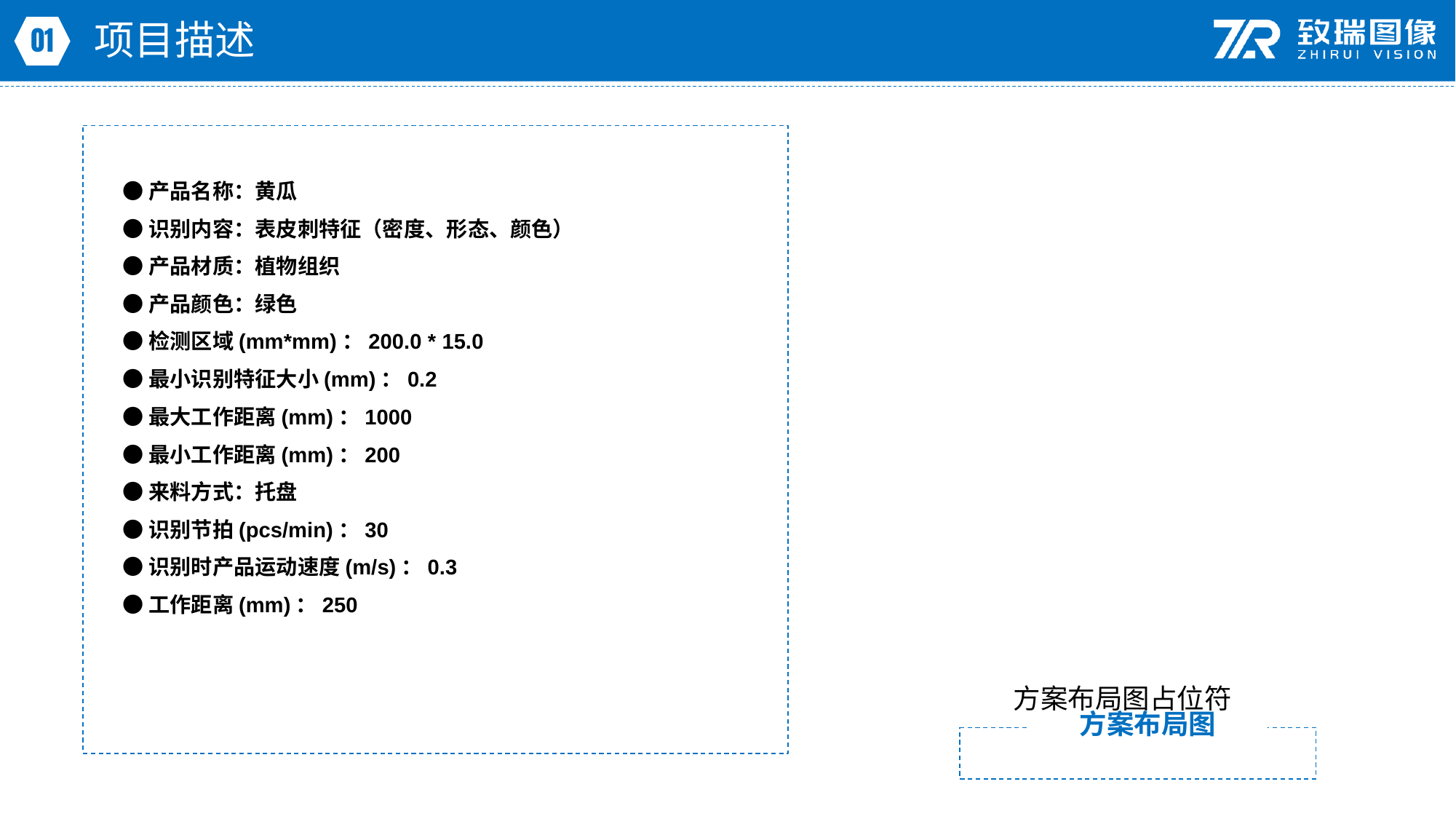

项目描述
01

●产品名称：黄瓜
●识别内容：表皮刺特征（密度、形态、颜色）
●产品材质：植物组织
●产品颜色：绿色
●检测区域(mm*mm)：200.0 * 15.0
●最小识别特征大小(mm)：0.2
●最大工作距离(mm)：1000
●最小工作距离(mm)：200
●来料方式：托盘
●识别节拍(pcs/min)：30
●识别时产品运动速度(m/s)：0.3
●工作距离(mm)：250
方案布局图占位符
方案布局图